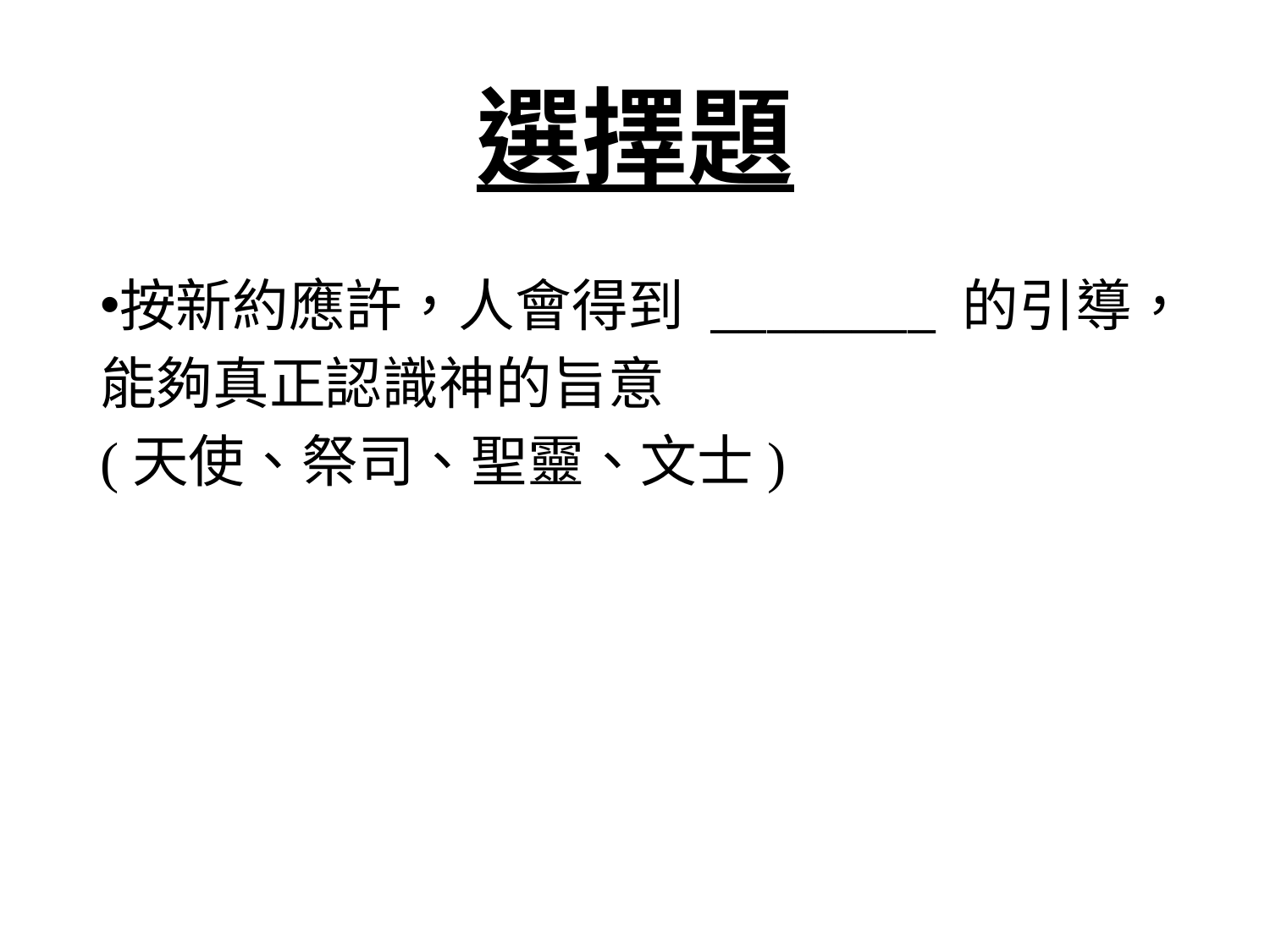

# 選擇題
按新約應許，人會得到 ________ 的引導，能夠真正認識神的旨意
(天使、祭司、聖靈、文士)